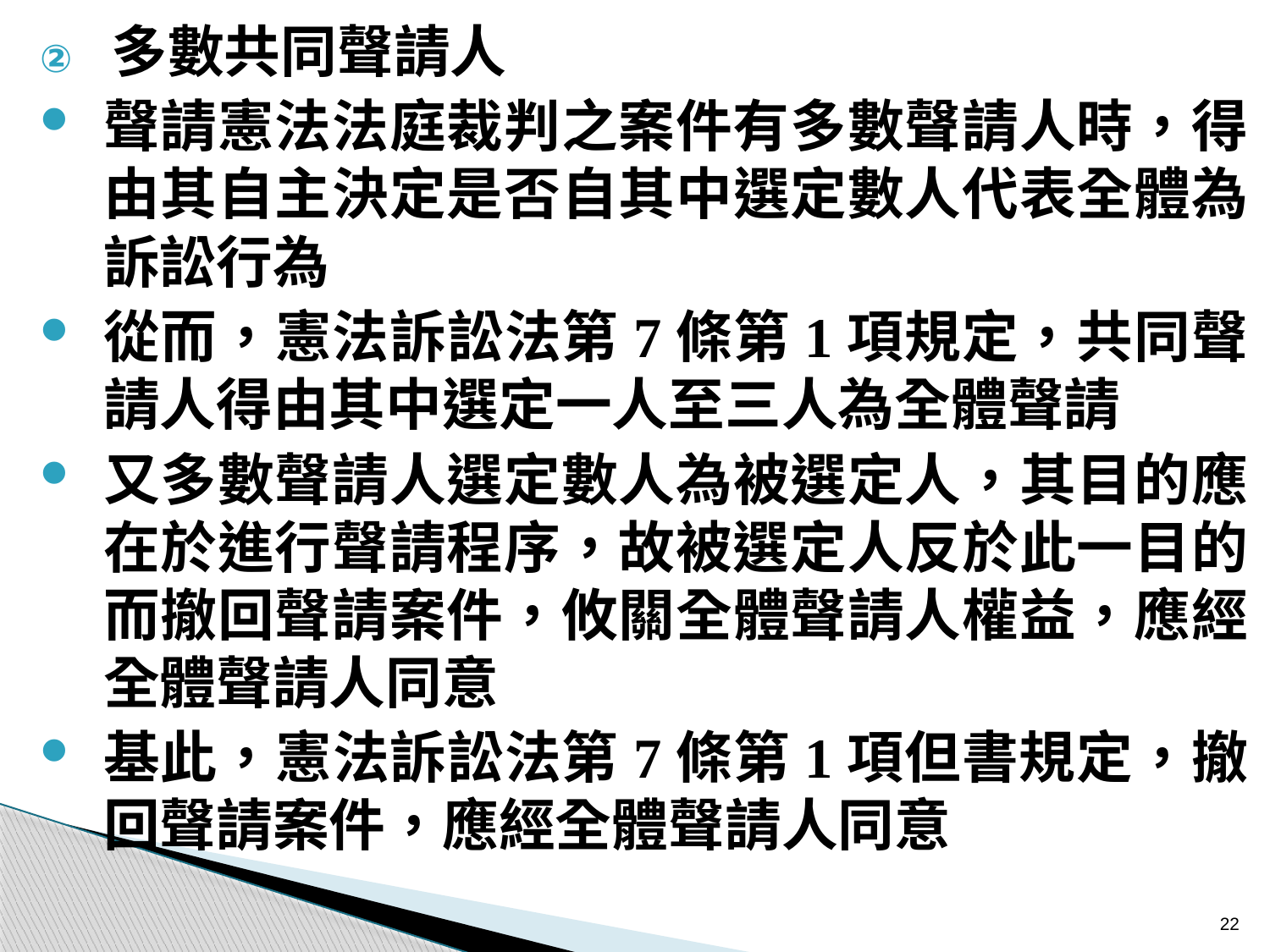

多數共同聲請人
聲請憲法法庭裁判之案件有多數聲請人時，得由其自主決定是否自其中選定數人代表全體為訴訟行為
從而，憲法訴訟法第7條第1項規定，共同聲請人得由其中選定一人至三人為全體聲請
又多數聲請人選定數人為被選定人，其目的應在於進行聲請程序，故被選定人反於此一目的而撤回聲請案件，攸關全體聲請人權益，應經全體聲請人同意
基此，憲法訴訟法第7條第1項但書規定，撤回聲請案件，應經全體聲請人同意
22